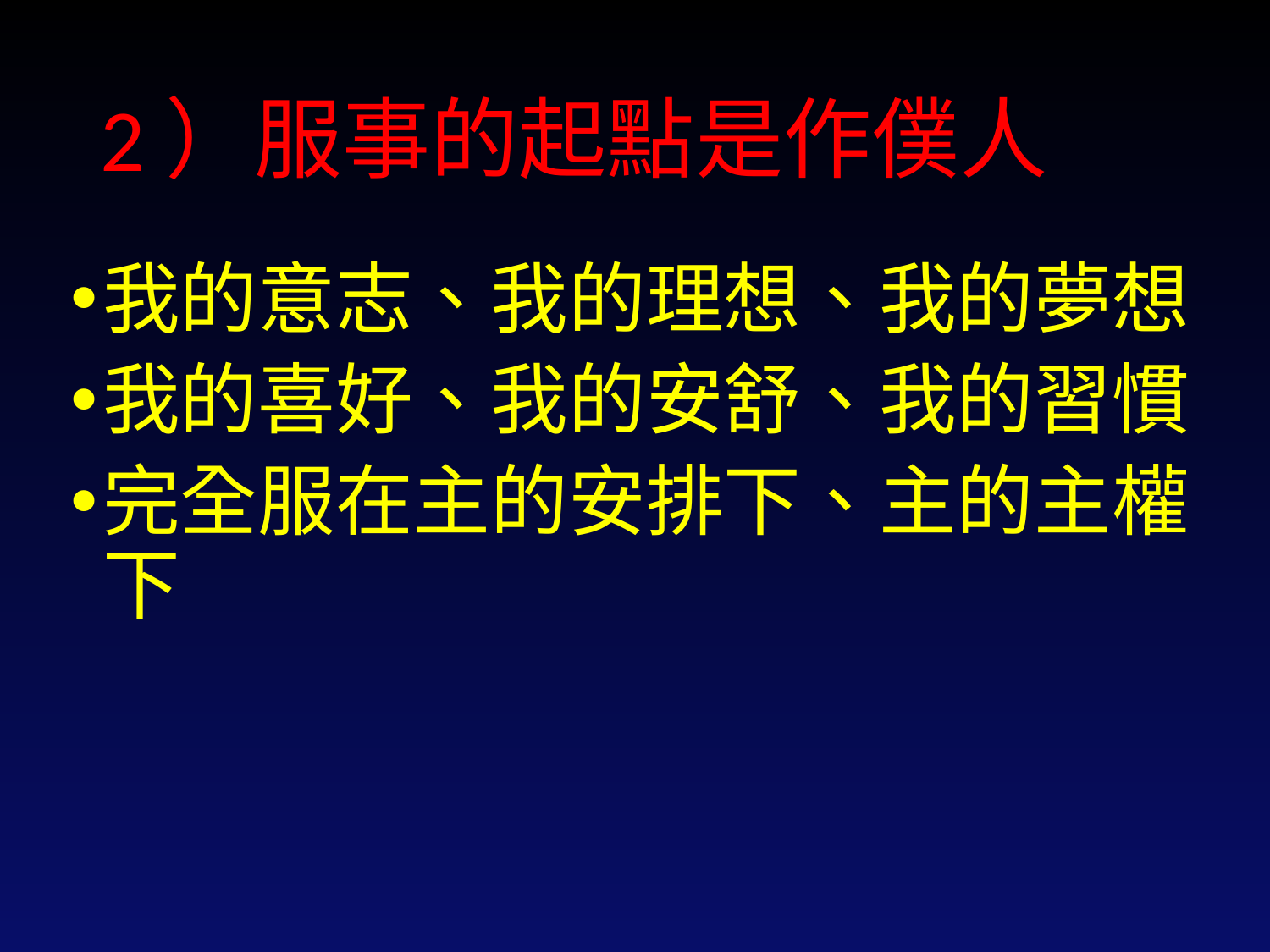

# 2）服事的起點是作僕人
我的意志、我的理想、我的夢想
我的喜好、我的安舒、我的習慣
完全服在主的安排下、主的主權下